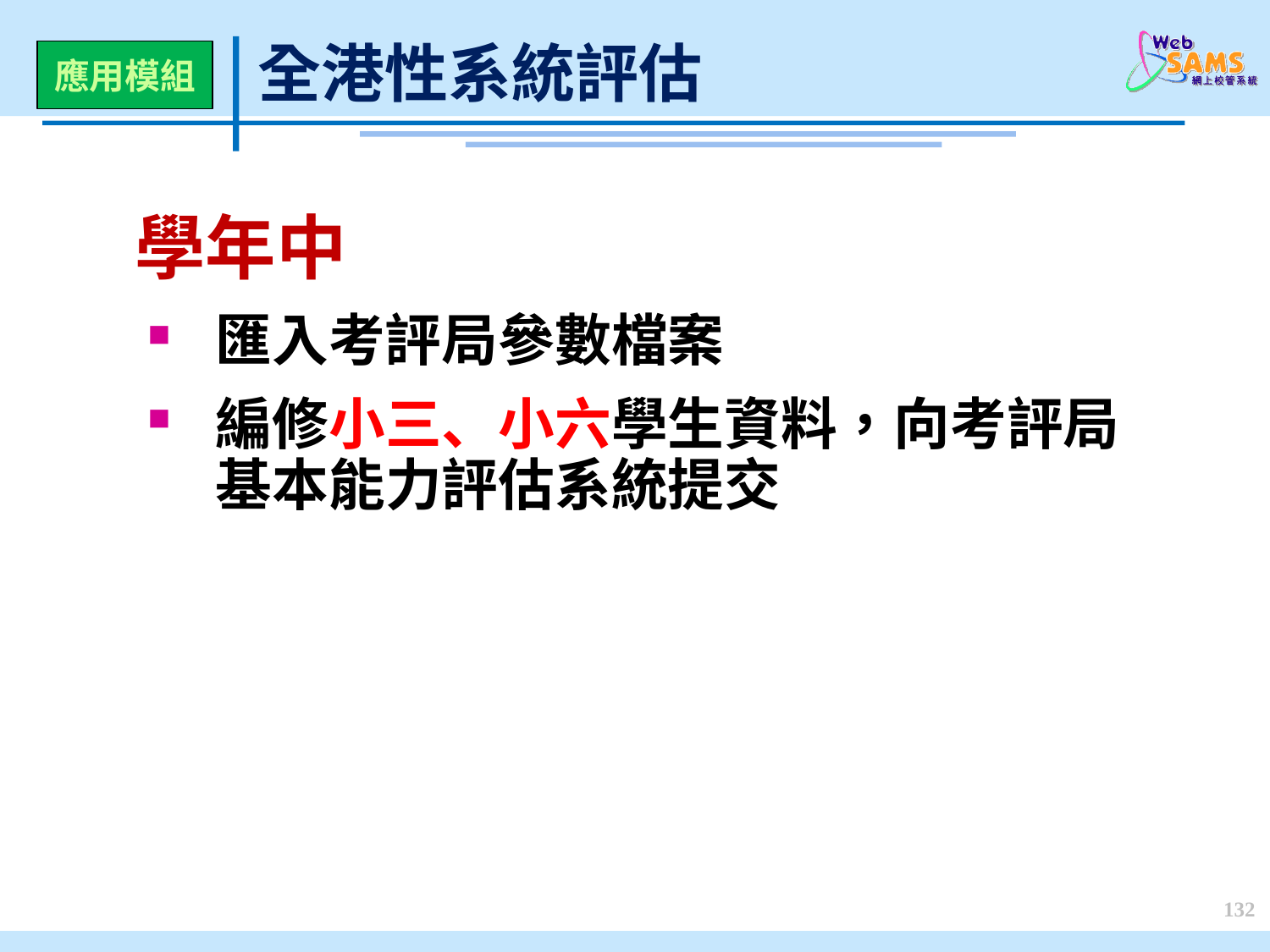

全港性系統評估
應用模組
學年中
匯入考評局參數檔案
編修小三、小六學生資料，向考評局基本能力評估系統提交

132